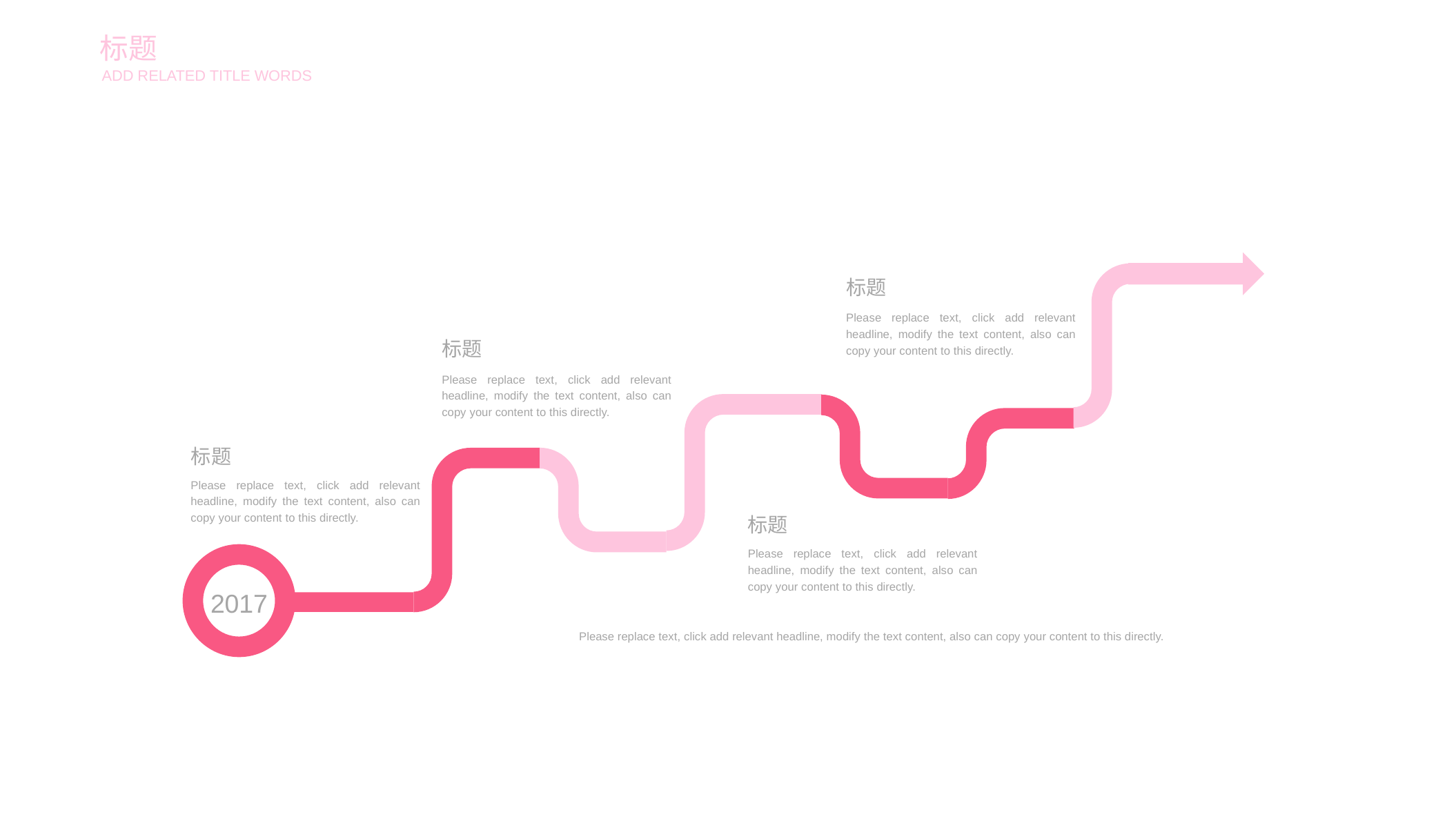

标题
ADD RELATED TITLE WORDS

标题
Please replace text, click add relevant headline, modify the text content, also can copy your content to this directly.
标题
Please replace text, click add relevant headline, modify the text content, also can copy your content to this directly.

标题
Please replace text, click add relevant headline, modify the text content, also can copy your content to this directly.

标题
Please replace text, click add relevant headline, modify the text content, also can copy your content to this directly.

2017

Please replace text, click add relevant headline, modify the text content, also can copy your content to this directly.